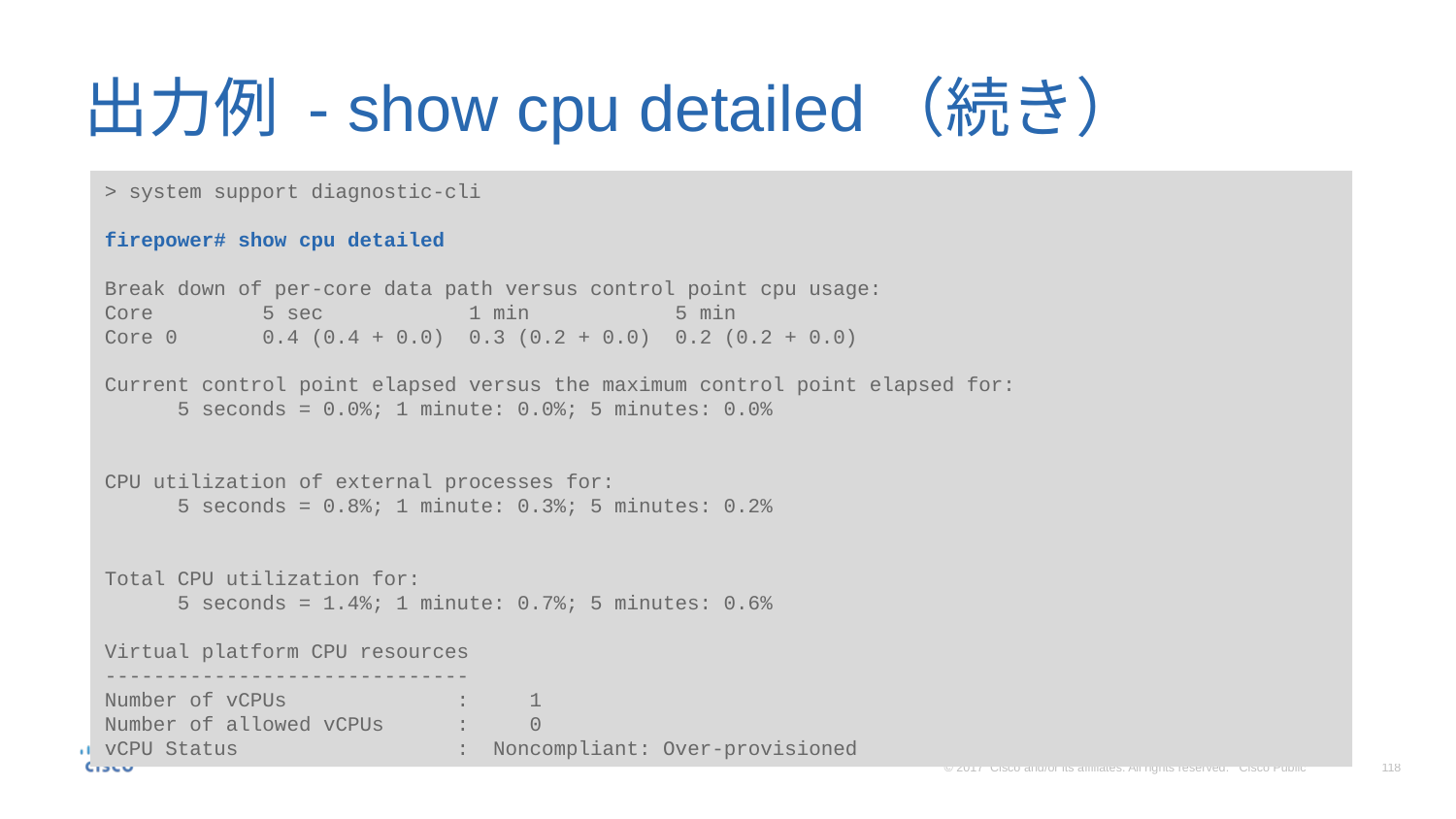

# 出力例 - show cpu detailed（続き）
> system support diagnostic-cli

firepower# show cpu detailed

Break down of per-core data path versus control point cpu usage:
Core         5 sec            1 min            5 min
Core 0       0.4 (0.4 + 0.0)  0.3 (0.2 + 0.0)  0.2 (0.2 + 0.0)

Current control point elapsed versus the maximum control point elapsed for:
      5 seconds = 0.0%; 1 minute: 0.0%; 5 minutes: 0.0%

CPU utilization of external processes for:
      5 seconds = 0.8%; 1 minute: 0.3%; 5 minutes: 0.2%

Total CPU utilization for:
      5 seconds = 1.4%; 1 minute: 0.7%; 5 minutes: 0.6%

Virtual platform CPU resources
------------------------------
Number of vCPUs              :     1
Number of allowed vCPUs      :     0
vCPU Status                  :  Noncompliant: Over-provisioned